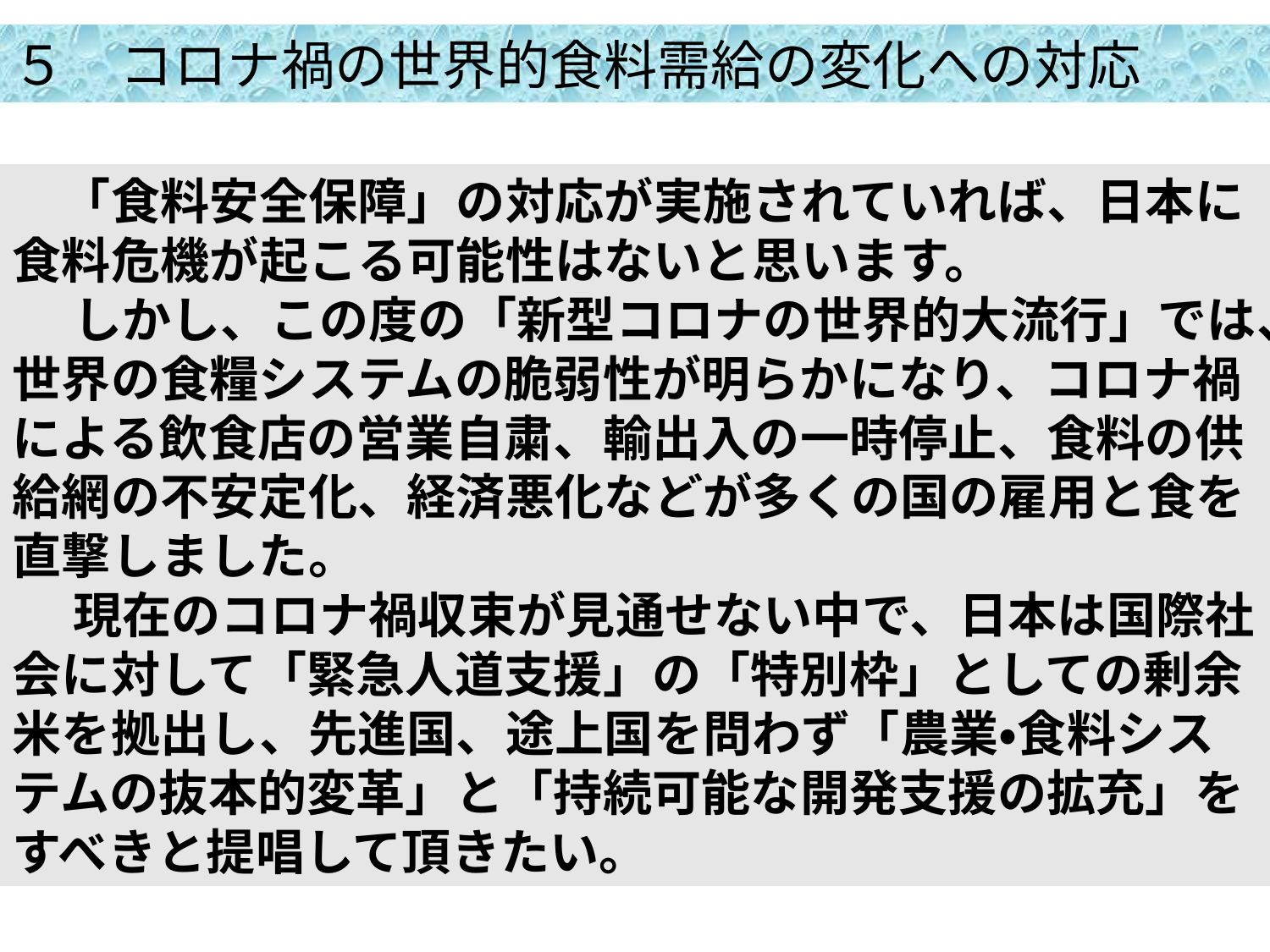

５　コロナ禍の世界的食料需給の変化への対応
　「食料安全保障」の対応が実施されていれば、日本に食料危機が起こる可能性はないと思います。
　 しかし、この度の「新型コロナの世界的大流行」では、世界の食糧システムの脆弱性が明らかになり、コロナ禍による飲食店の営業自粛、輸出入の一時停止、食料の供給網の不安定化、経済悪化などが多くの国の雇用と食を直撃しました。
　 現在のコロナ禍収束が見通せない中で、日本は国際社会に対して「緊急人道支援」の「特別枠」としての剰余米を拠出し、先進国、途上国を問わず「農業・食料システムの抜本的変革」と「持続可能な開発支援の拡充」をすべきと提唱して頂きたい。